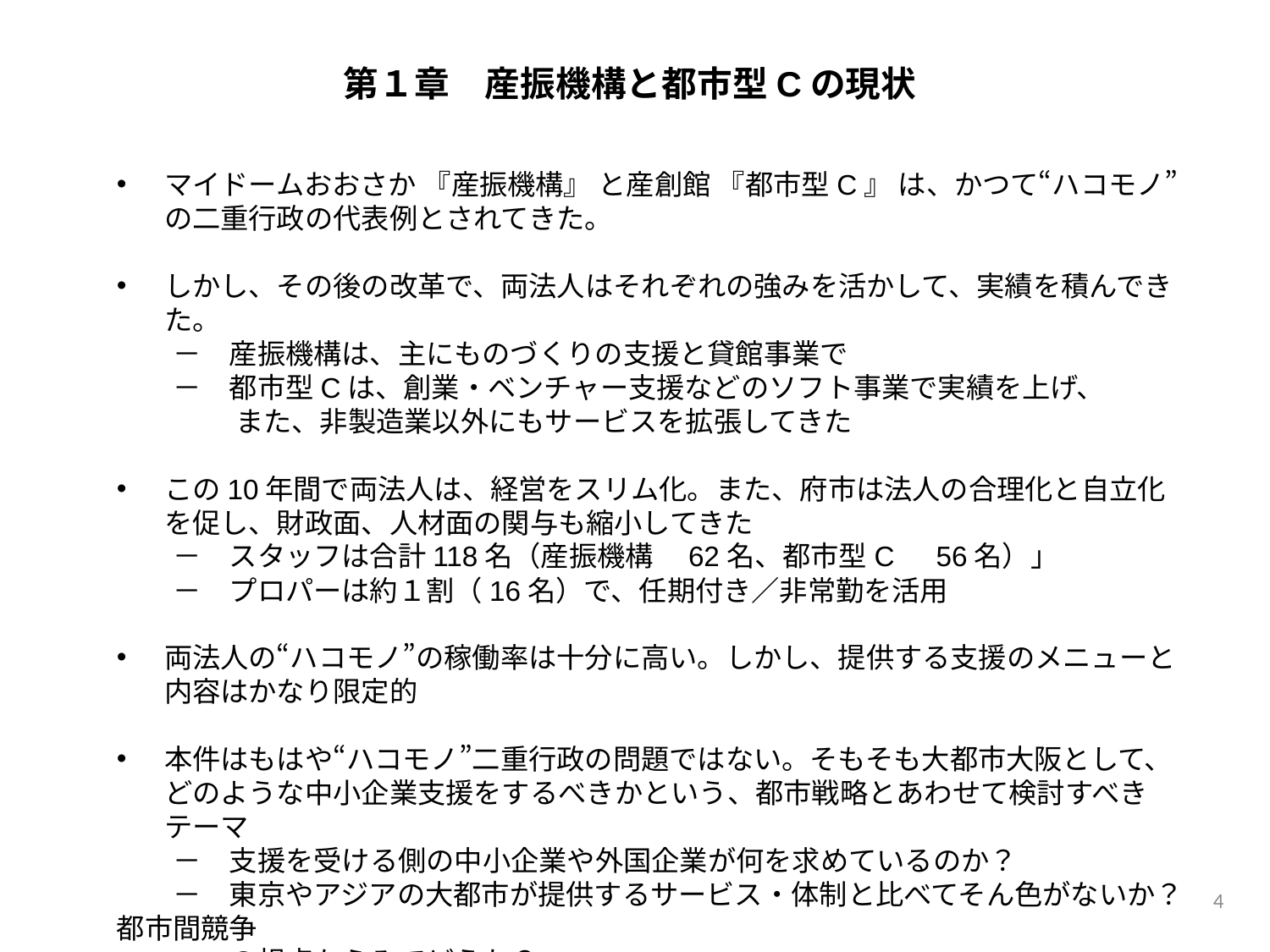

第１章　産振機構と都市型Cの現状
マイドームおおさか 『産振機構』 と産創館 『都市型C』 は、かつて“ハコモノ”の二重行政の代表例とされてきた。

しかし、その後の改革で、両法人はそれぞれの強みを活かして、実績を積んできた。
　　－　産振機構は、主にものづくりの支援と貸館事業で
　　－　都市型Cは、創業・ベンチャー支援などのソフト事業で実績を上げ、
　　　　 また、非製造業以外にもサービスを拡張してきた

この10年間で両法人は、経営をスリム化。また、府市は法人の合理化と自立化を促し、財政面、人材面の関与も縮小してきた
　　－　スタッフは合計118名（産振機構　62名、都市型C　56名）」
　　－　プロパーは約１割（16名）で、任期付き／非常勤を活用

両法人の“ハコモノ”の稼働率は十分に高い。しかし、提供する支援のメニューと内容はかなり限定的

本件はもはや“ハコモノ”二重行政の問題ではない。そもそも大都市大阪として、どのような中小企業支援をするべきかという、都市戦略とあわせて検討すべきテーマ
　　－　支援を受ける側の中小企業や外国企業が何を求めているのか？
　　－　東京やアジアの大都市が提供するサービス・体制と比べてそん色がないか？都市間競争
　　　　の視点からみてどうか？
　　－　今の２法人を単に統合しただけで十分か？
4